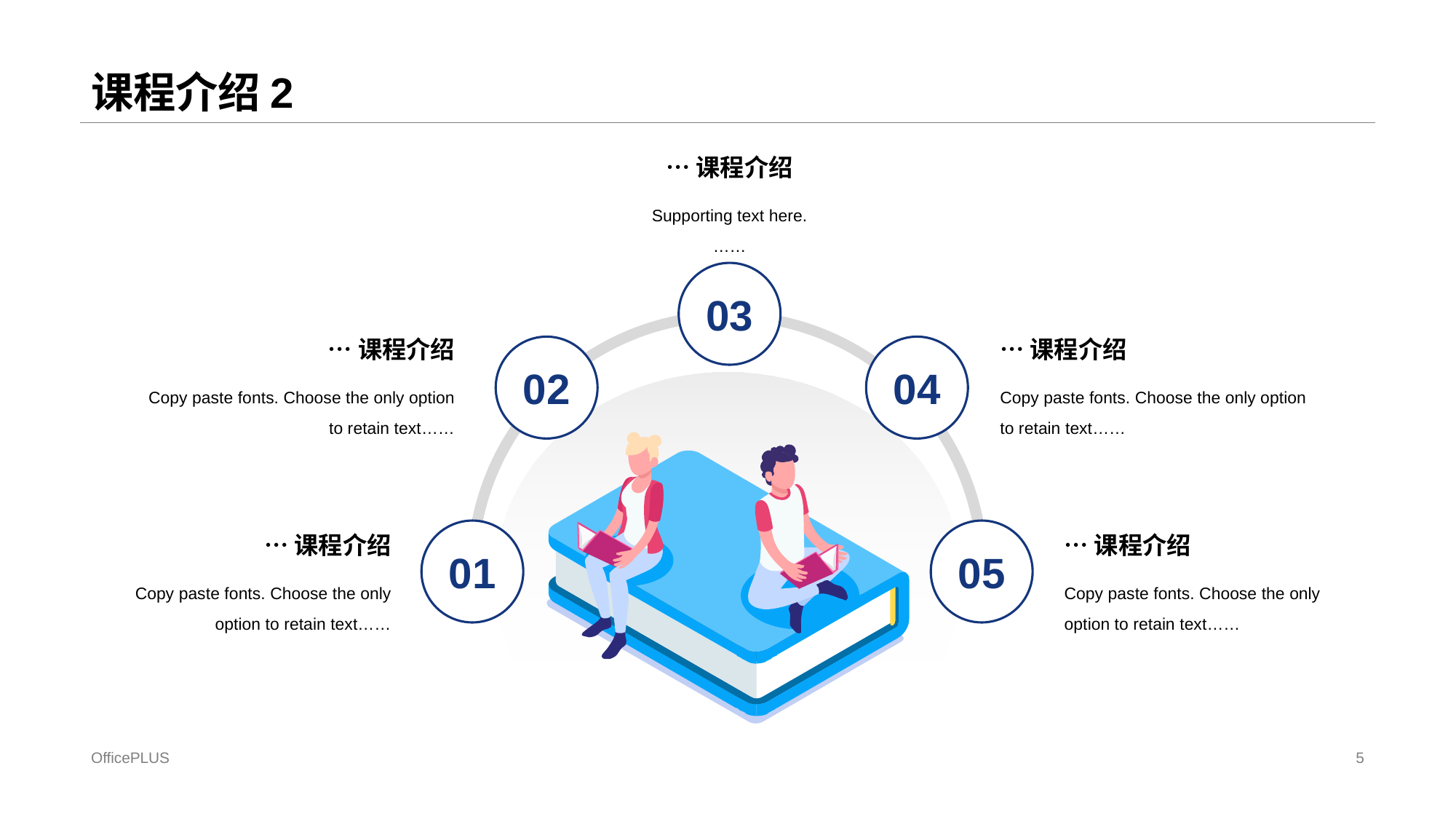

# 课程介绍2
…课程介绍
Supporting text here.
……
03

…课程介绍
Copy paste fonts. Choose the only option to retain text……
…课程介绍
Copy paste fonts. Choose the only option to retain text……
02
04

01
05
…课程介绍
Copy paste fonts. Choose the only option to retain text……
…课程介绍
Copy paste fonts. Choose the only option to retain text……
OfficePLUS
5